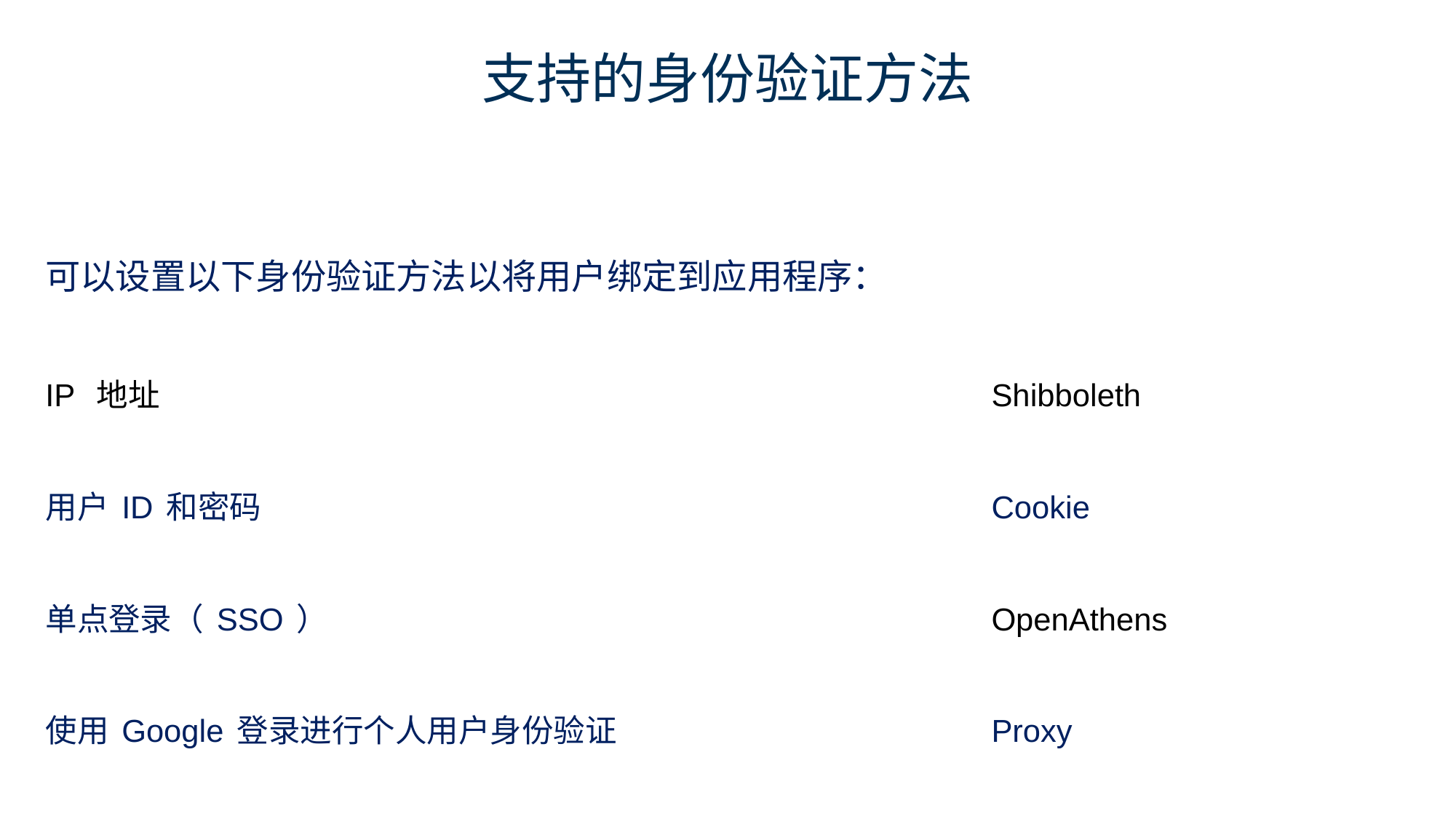

# 支持的身份验证方法
可以设置以下身份验证方法以将用户绑定到应用程序：
IP 地址
用户ID和密码
单点登录（SSO）
使用Google登录进行个人用户身份验证
Shibboleth
Cookie
OpenAthens
Proxy